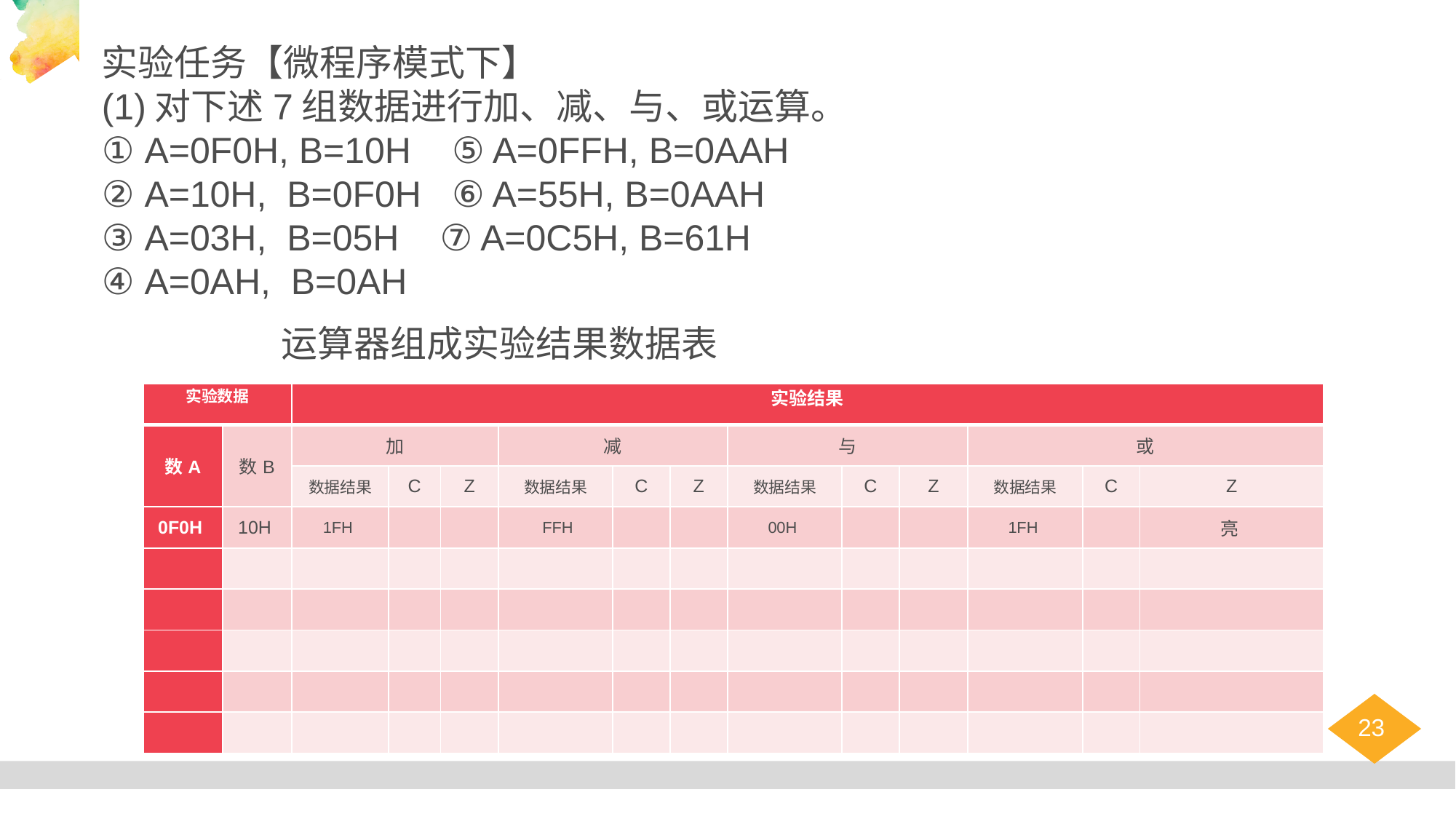

实验任务【微程序模式下】
(1)对下述7组数据进行加、减、与、或运算。
① A=0F0H, B=10H    ⑤ A=0FFH, B=0AAH
② A=10H,  B=0F0H   ⑥ A=55H, B=0AAH
③ A=03H,  B=05H    ⑦ A=0C5H, B=61H
④ A=0AH,  B=0AH
     运算器组成实验结果数据表
| 实验数据 |  | 实验结果 |  |  |  |  |  |  |  |  |  |  |  |
| --- | --- | --- | --- | --- | --- | --- | --- | --- | --- | --- | --- | --- | --- |
| 数A | 数B | 加 |  |  | 减 |  |  | 与 |  |  | 或 |  |  |
|  |  | 数据结果 | C | Z | 数据结果 | C | Z | 数据结果 | C | Z | 数据结果 | C | Z |
| 0F0H | 10H | 1FH |  |  | FFH |  |  | 00H |  |  | 1FH |  | 亮 |
|  |  |  |  |  |  |  |  |  |  |  |  |  |  |
|  |  |  |  |  |  |  |  |  |  |  |  |  |  |
|  |  |  |  |  |  |  |  |  |  |  |  |  |  |
|  |  |  |  |  |  |  |  |  |  |  |  |  |  |
|  |  |  |  |  |  |  |  |  |  |  |  |  |  |